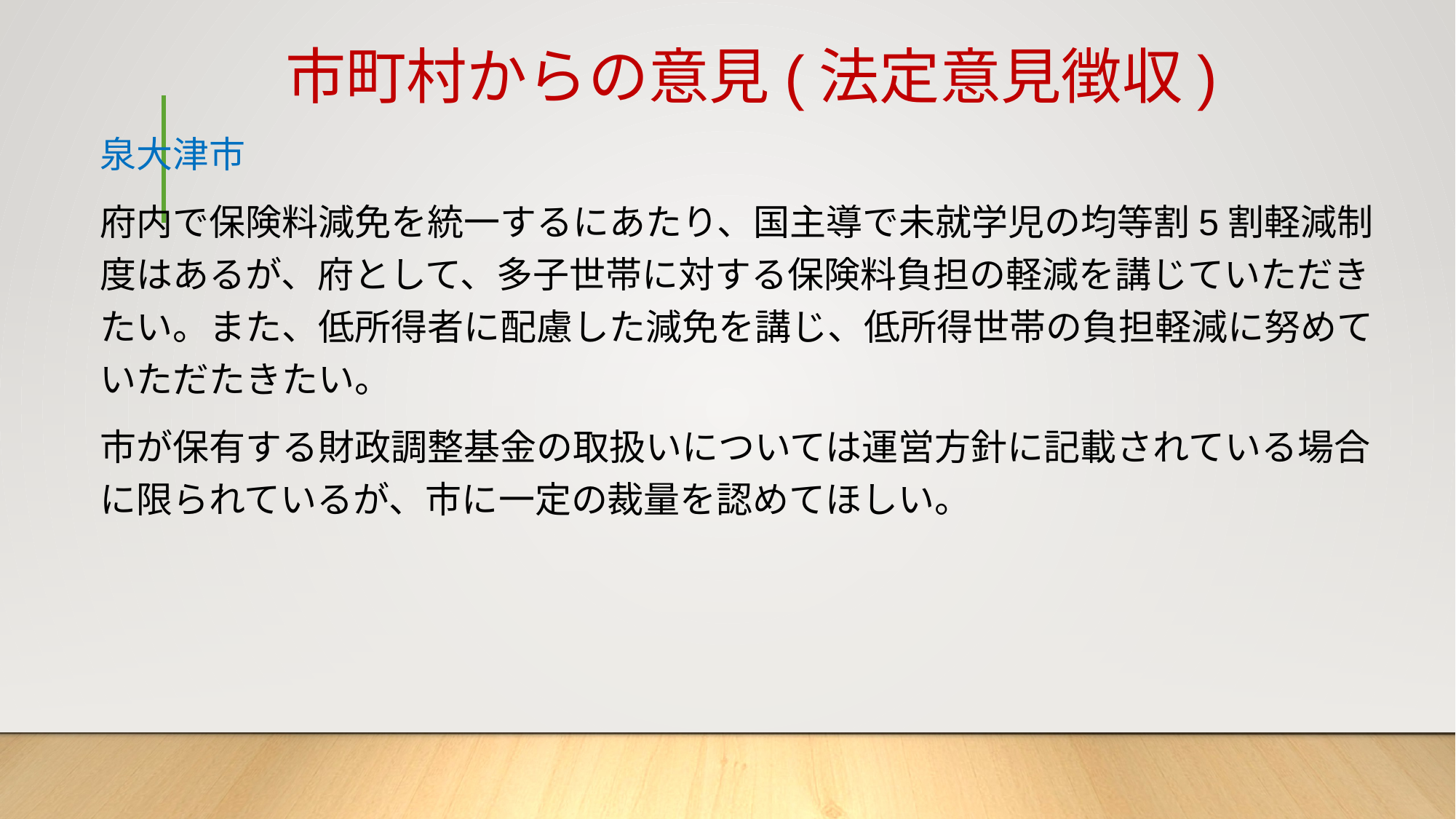

# 市町村からの意見(法定意見徴収)
泉大津市
府内で保険料減免を統一するにあたり、国主導で未就学児の均等割5割軽減制度はあるが、府として、多子世帯に対する保険料負担の軽減を講じていただきたい。また、低所得者に配慮した減免を講じ、低所得世帯の負担軽減に努めていただたきたい。
市が保有する財政調整基金の取扱いについては運営方針に記載されている場合に限られているが、市に一定の裁量を認めてほしい。